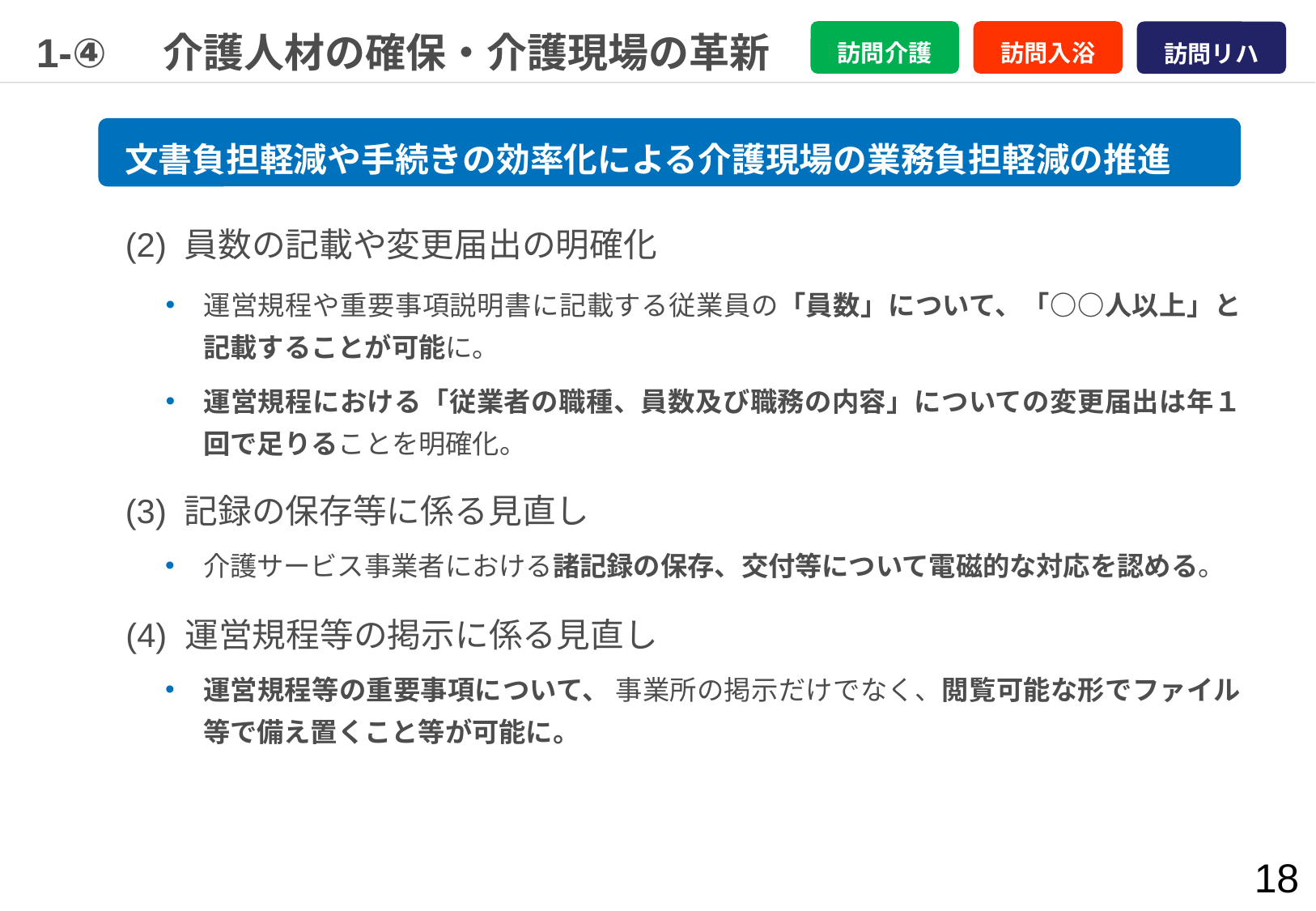

訪問入浴
訪問介護
訪問リハ
# 1-④　介護人材の確保・介護現場の革新
文書負担軽減や手続きの効率化による介護現場の業務負担軽減の推進
(2) 員数の記載や変更届出の明確化
運営規程や重要事項説明書に記載する従業員の「員数」について、「○○人以上」と記載することが可能に。
運営規程における「従業者の職種、員数及び職務の内容」についての変更届出は年１回で足りることを明確化。
(3) 記録の保存等に係る見直し
介護サービス事業者における諸記録の保存、交付等について電磁的な対応を認める。
(4) 運営規程等の掲示に係る見直し
運営規程等の重要事項について、 事業所の掲示だけでなく、閲覧可能な形でファイル等で備え置くこと等が可能に。
18